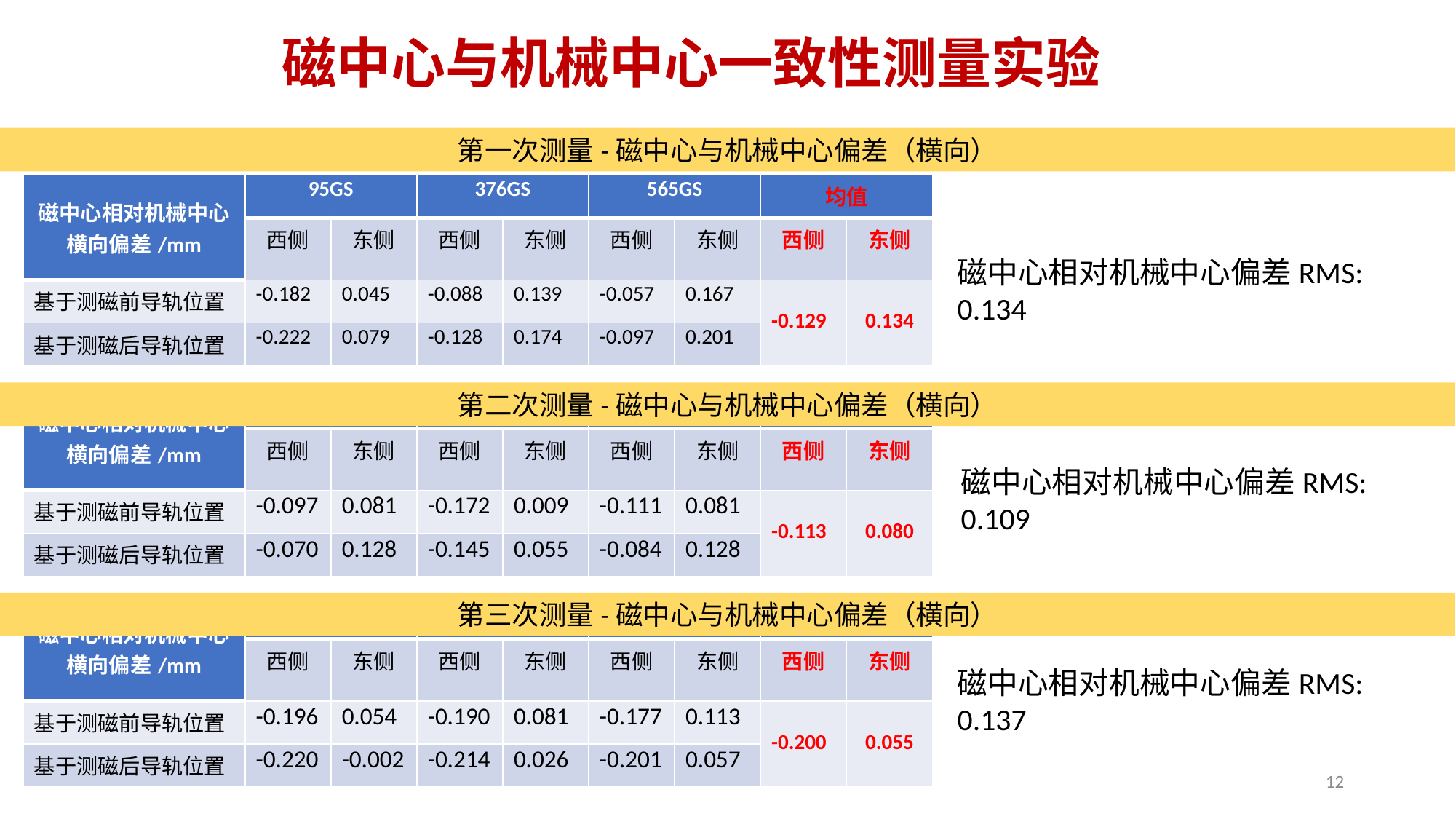

磁中心与机械中心一致性测量实验
第一次测量-磁中心与机械中心偏差（横向）
| 磁中心相对机械中心横向偏差/mm | 95GS |  | 376GS |  | 565GS |  | 均值 |  |
| --- | --- | --- | --- | --- | --- | --- | --- | --- |
|  | 西侧 | 东侧 | 西侧 | 东侧 | 西侧 | 东侧 | 西侧 | 东侧 |
| 基于测磁前导轨位置 | -0.182 | 0.045 | -0.088 | 0.139 | -0.057 | 0.167 | -0.129 | 0.134 |
| 基于测磁后导轨位置 | -0.222 | 0.079 | -0.128 | 0.174 | -0.097 | 0.201 |  |  |
磁中心相对机械中心偏差RMS: 0.134
第二次测量-磁中心与机械中心偏差（横向）
| 磁中心相对机械中心横向偏差/mm | 95GS |  | 376GS |  | 565GS |  | 均值 |  |
| --- | --- | --- | --- | --- | --- | --- | --- | --- |
|  | 西侧 | 东侧 | 西侧 | 东侧 | 西侧 | 东侧 | 西侧 | 东侧 |
| 基于测磁前导轨位置 | -0.097 | 0.081 | -0.172 | 0.009 | -0.111 | 0.081 | -0.113 | 0.080 |
| 基于测磁后导轨位置 | -0.070 | 0.128 | -0.145 | 0.055 | -0.084 | 0.128 |  |  |
磁中心相对机械中心偏差RMS: 0.109
第三次测量-磁中心与机械中心偏差（横向）
| 磁中心相对机械中心横向偏差/mm | 95GS |  | 376GS |  | 565GS |  | 均值 |  |
| --- | --- | --- | --- | --- | --- | --- | --- | --- |
|  | 西侧 | 东侧 | 西侧 | 东侧 | 西侧 | 东侧 | 西侧 | 东侧 |
| 基于测磁前导轨位置 | -0.196 | 0.054 | -0.190 | 0.081 | -0.177 | 0.113 | -0.200 | 0.055 |
| 基于测磁后导轨位置 | -0.220 | -0.002 | -0.214 | 0.026 | -0.201 | 0.057 |  |  |
磁中心相对机械中心偏差RMS: 0.137
12